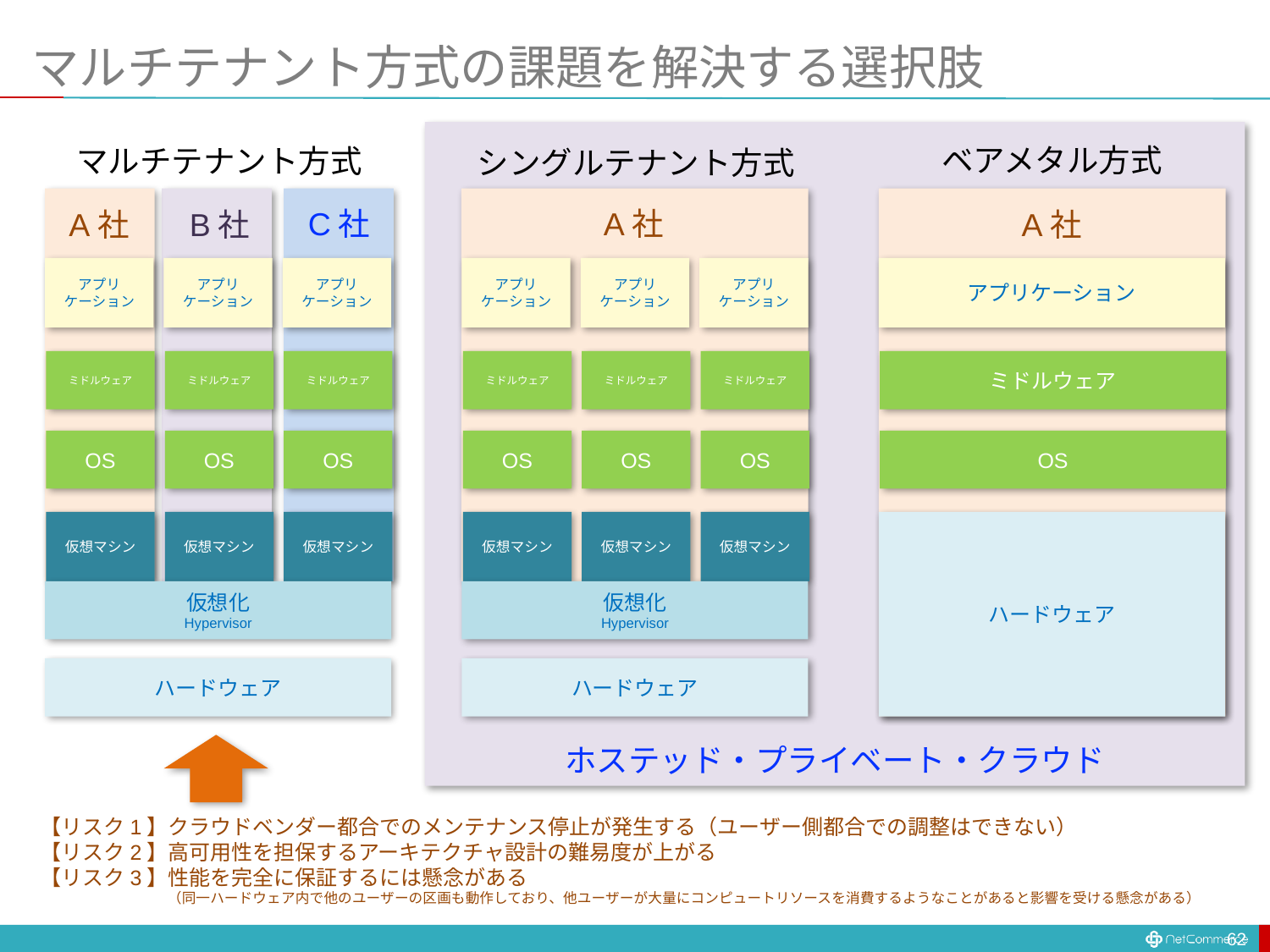

# マルチテナント方式の課題を解決する選択肢

ベアメタル方式
マルチテナント方式
シングルテナント方式

C社
A社
A社
B社
A社
アプリ
ケーション
アプリ
ケーション
アプリ
ケーション
アプリ
ケーション
アプリ
ケーション
アプリ
ケーション
アプリケーション
ミドルウェア
ミドルウェア
ミドルウェア
ミドルウェア
ミドルウェア
ミドルウェア
ミドルウェア
OS
OS
OS
OS
OS
OS
OS
ハードウェア
仮想マシン
仮想マシン
仮想マシン
仮想マシン
仮想マシン
仮想マシン
仮想化
Hypervisor
仮想化
Hypervisor
ハードウェア
ハードウェア
ホステッド・プライベート・クラウド

【リスク1】クラウドベンダー都合でのメンテナンス停止が発生する（ユーザー側都合での調整はできない）
【リスク2】高可用性を担保するアーキテクチャ設計の難易度が上がる
【リスク3】性能を完全に保証するには懸念がある
　　　　　　　　　（同一ハードウェア内で他のユーザーの区画も動作しており、他ユーザーが大量にコンピュートリソースを消費するようなことがあると影響を受ける懸念がある）
62